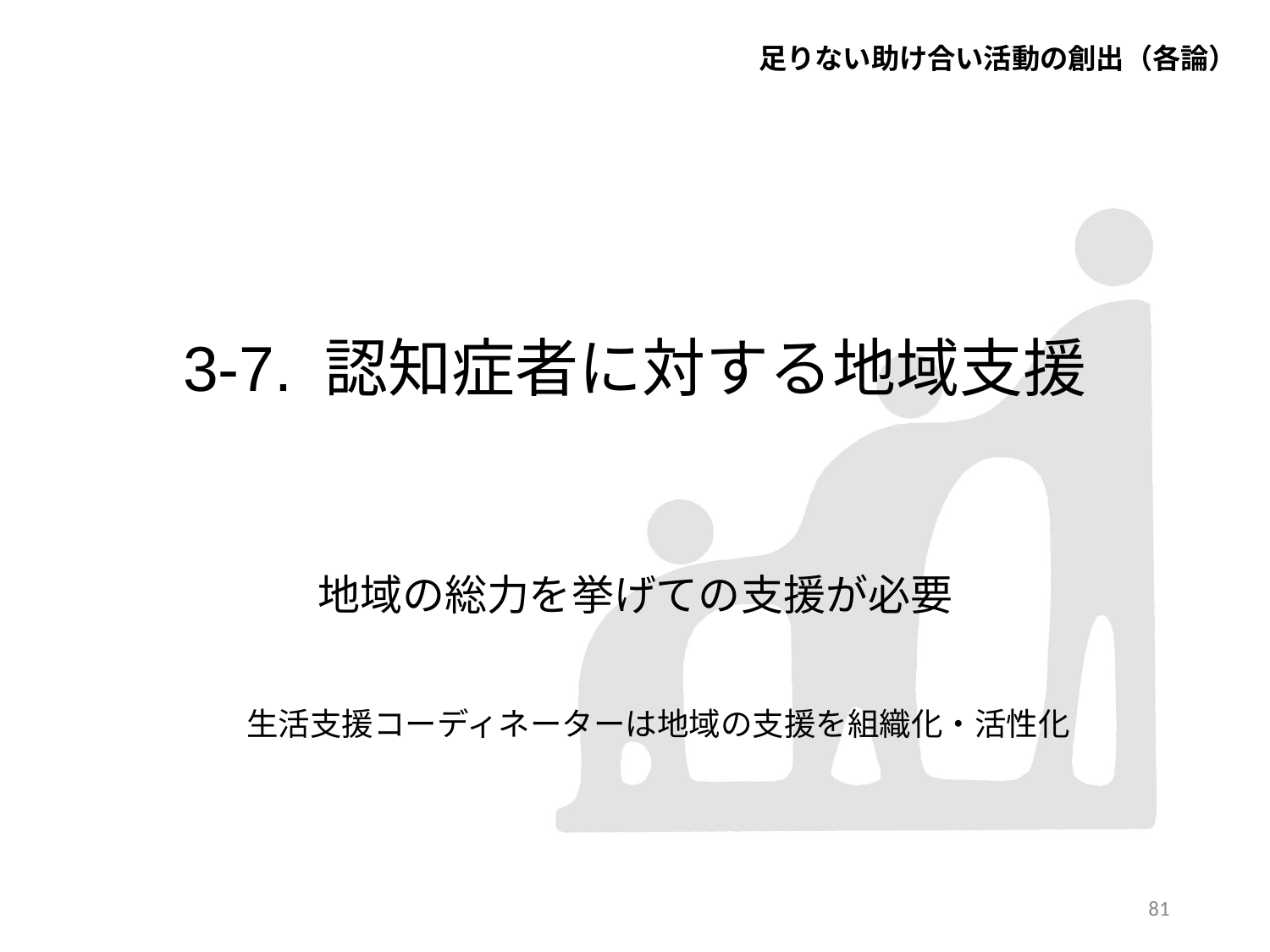

足りない助け合い活動の創出（各論）
# 3-7. 認知症者に対する地域支援
地域の総力を挙げての支援が必要
生活支援コーディネーターは地域の支援を組織化・活性化
81